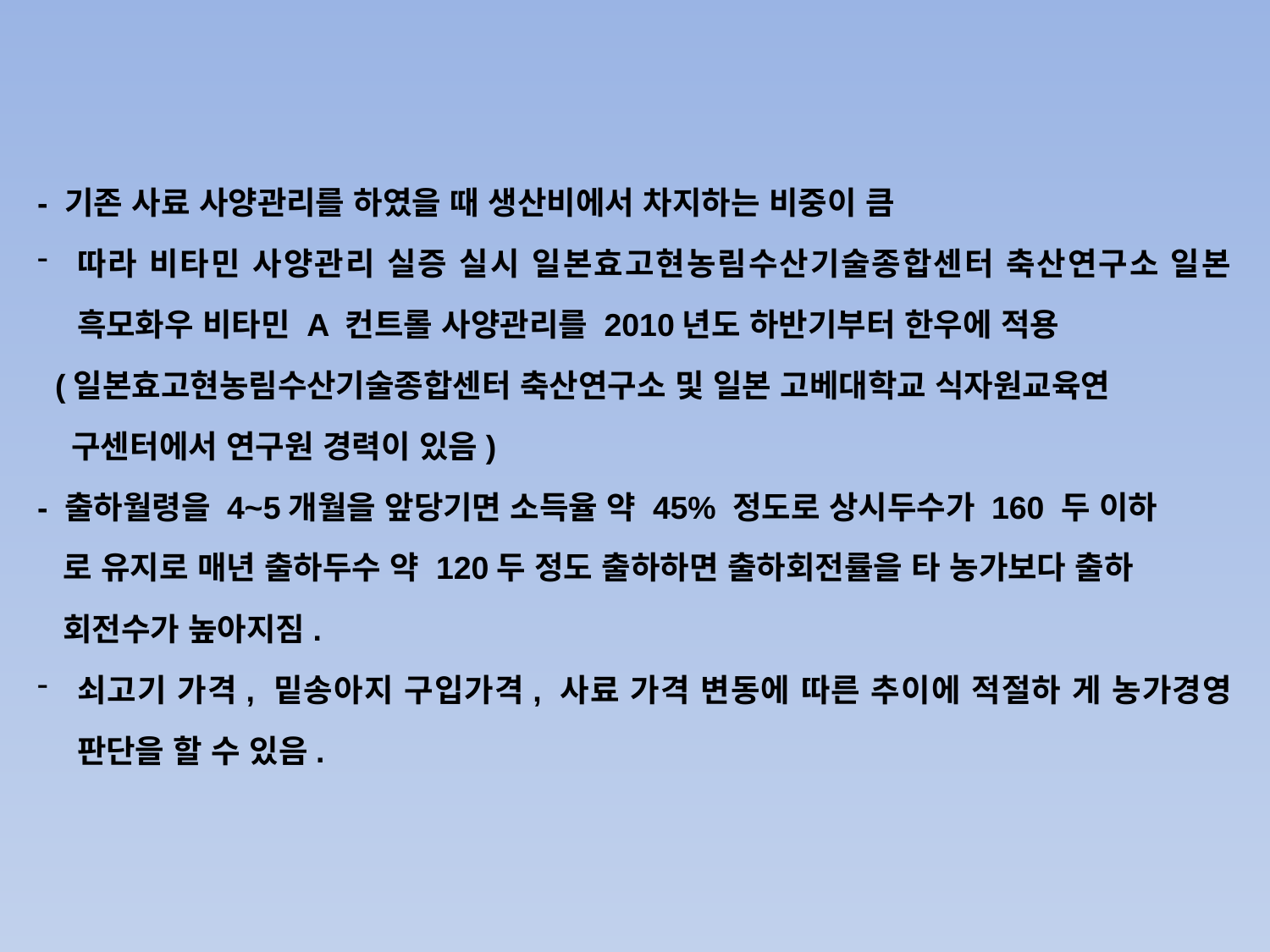

- 기존 사료 사양관리를 하였을 때 생산비에서 차지하는 비중이 큼
따라 비타민 사양관리 실증 실시 일본효고현농림수산기술종합센터 축산연구소 일본 흑모화우 비타민 A 컨트롤 사양관리를 2010년도 하반기부터 한우에 적용
  (일본효고현농림수산기술종합센터 축산연구소 및 일본 고베대학교 식자원교육연
   구센터에서 연구원 경력이 있음)
- 출하월령을 4~5개월을 앞당기면 소득율 약 45% 정도로 상시두수가 160 두 이하
  로 유지로 매년 출하두수 약 120두 정도 출하하면 출하회전률을 타 농가보다 출하
  회전수가 높아지짐.
쇠고기 가격, 밑송아지 구입가격, 사료 가격 변동에 따른 추이에 적절하 게 농가경영 판단을 할 수 있음.